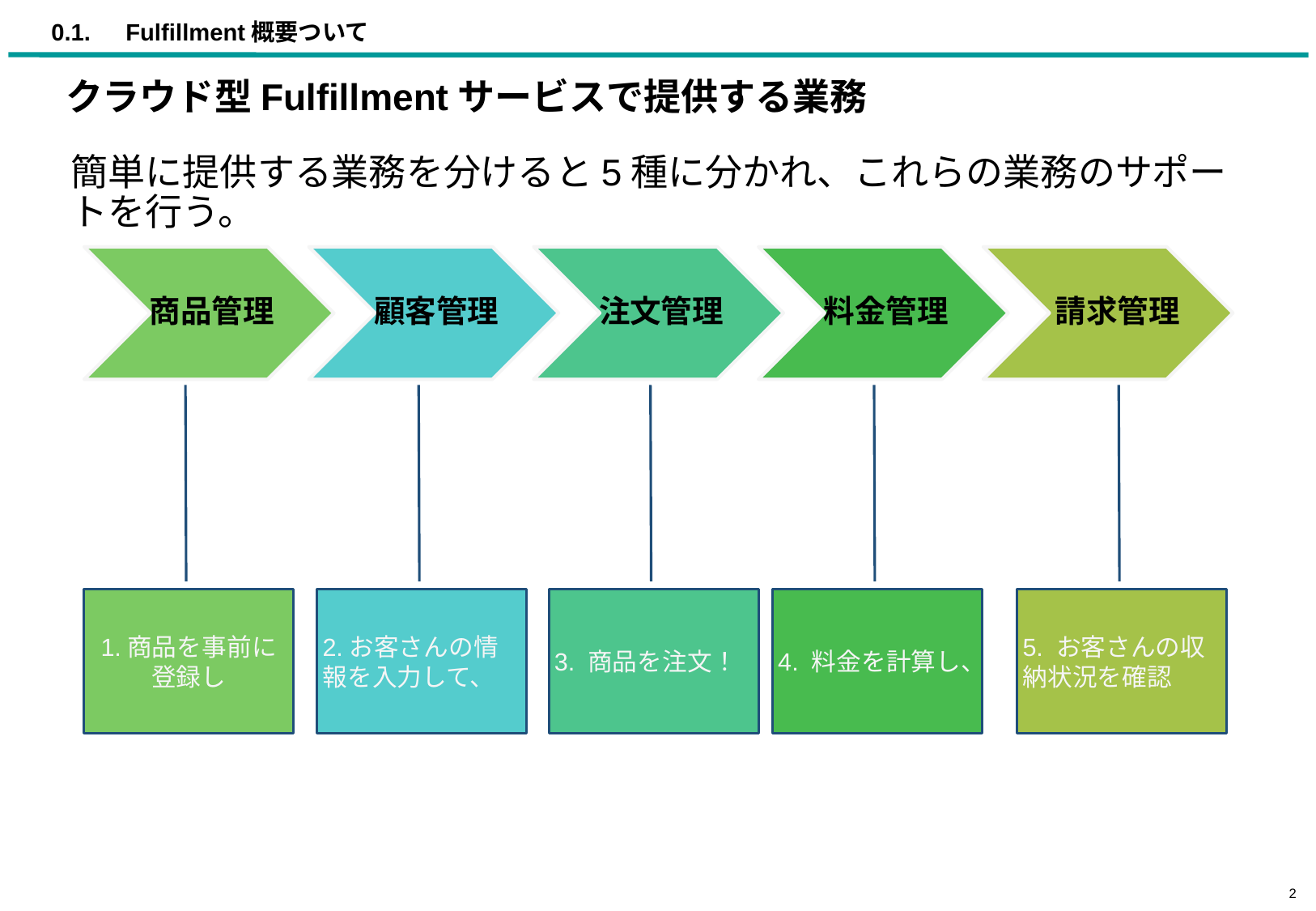

# 0.1.　Fulfillment概要ついて
クラウド型Fulfillmentサービスで提供する業務
簡単に提供する業務を分けると5種に分かれ、これらの業務のサポートを行う。

商品管理
注文管理
料金管理
請求管理
顧客管理

1.商品を事前に登録し
2.お客さんの情報を入力して、
3. 商品を注文！
4. 料金を計算し、
5. お客さんの収納状況を確認
2